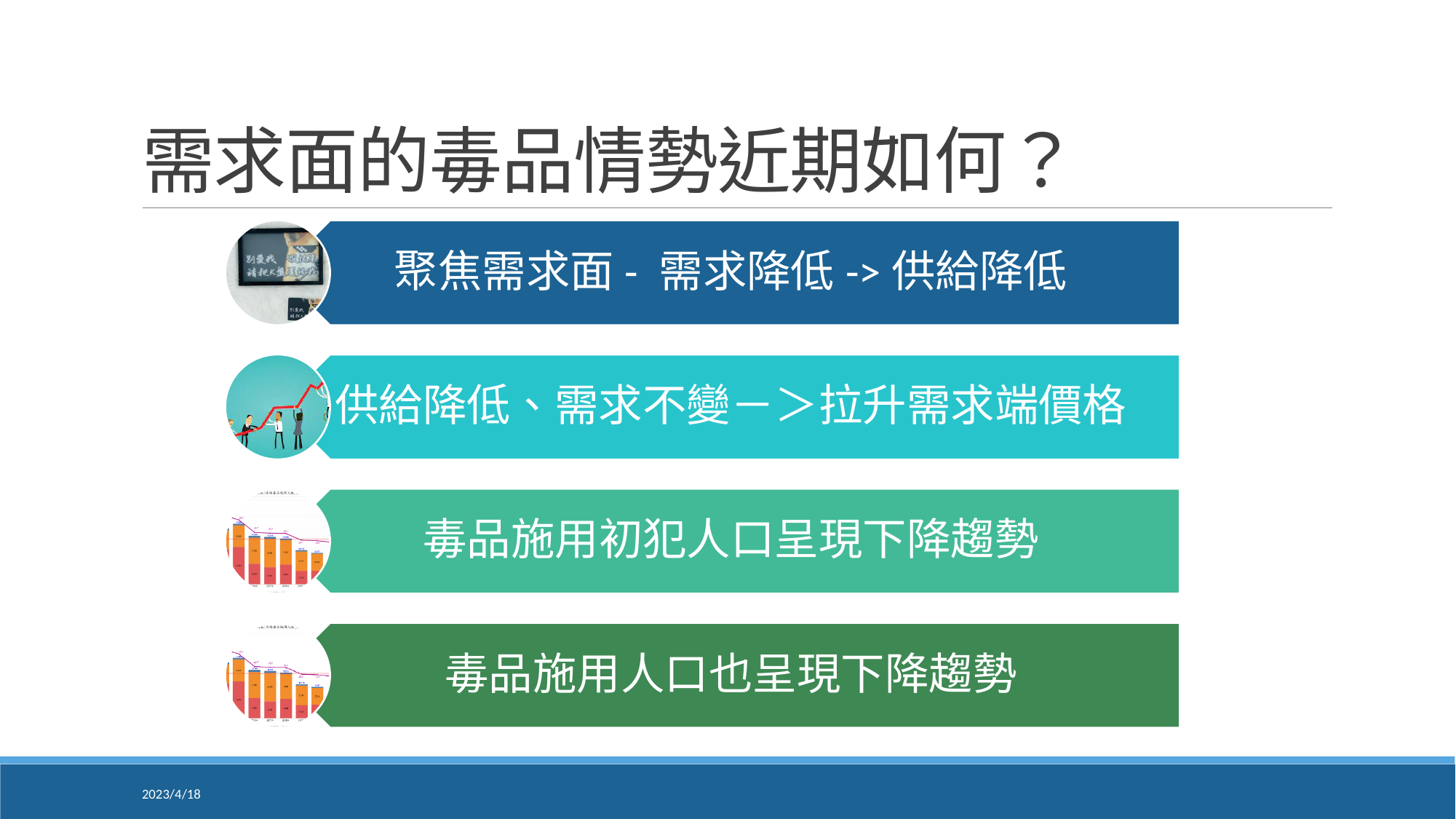

# 需求面的毒品情勢近期如何？
聚焦需求面- 需求降低->供給降低
供給降低、需求不變－＞拉升需求端價格
毒品施用初犯人口呈現下降趨勢
毒品施用人口也呈現下降趨勢
2023/4/18